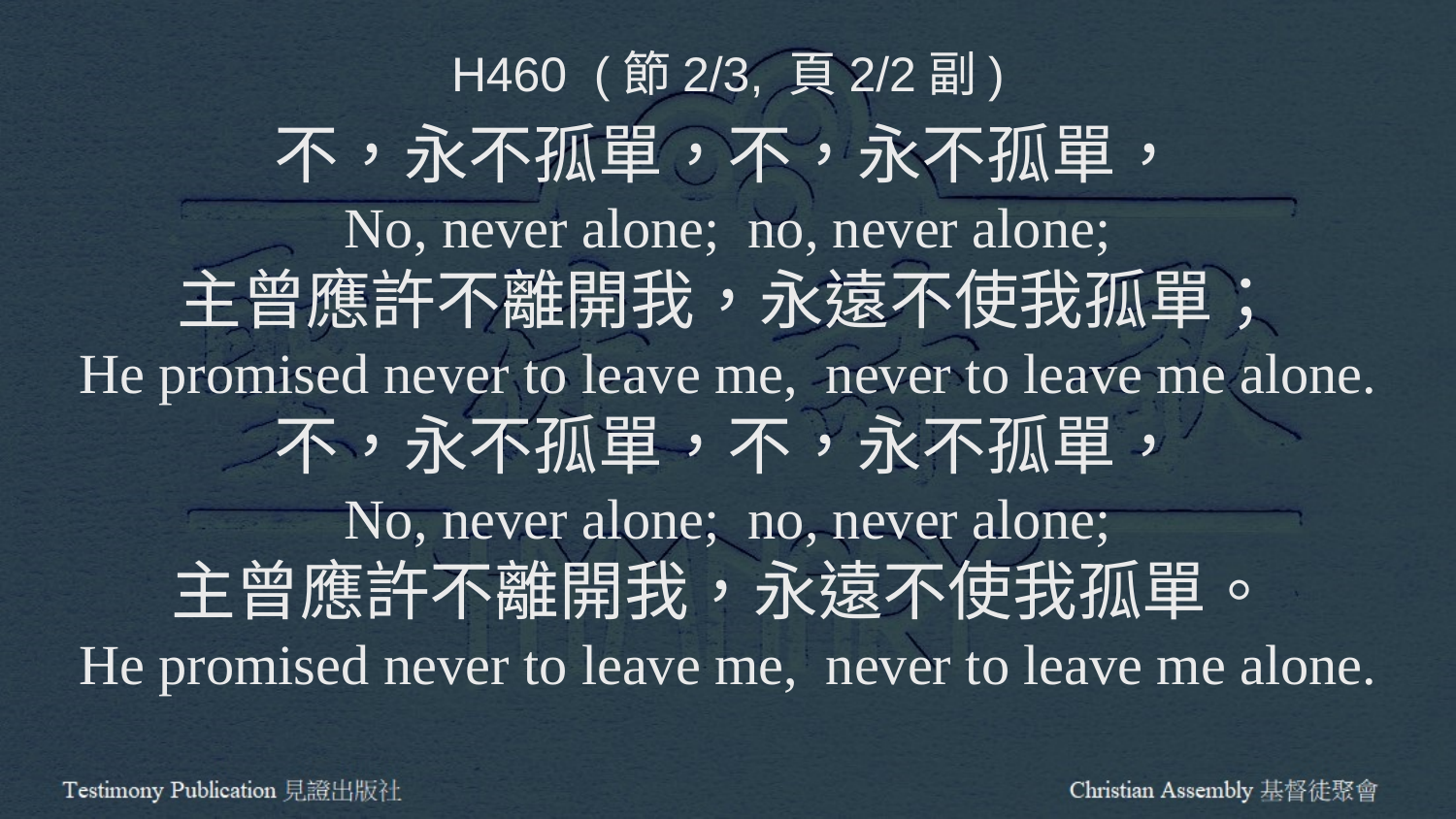

H460  (節2/3, 頁2/2副)
不，永不孤單，不，永不孤單，
No, never alone;  no, never alone;
主曾應許不離開我，永遠不使我孤單；
He promised never to leave me,  never to leave me alone.
不，永不孤單，不，永不孤單，
No, never alone;  no, never alone;
主曾應許不離開我，永遠不使我孤單。
He promised never to leave me,  never to leave me alone.